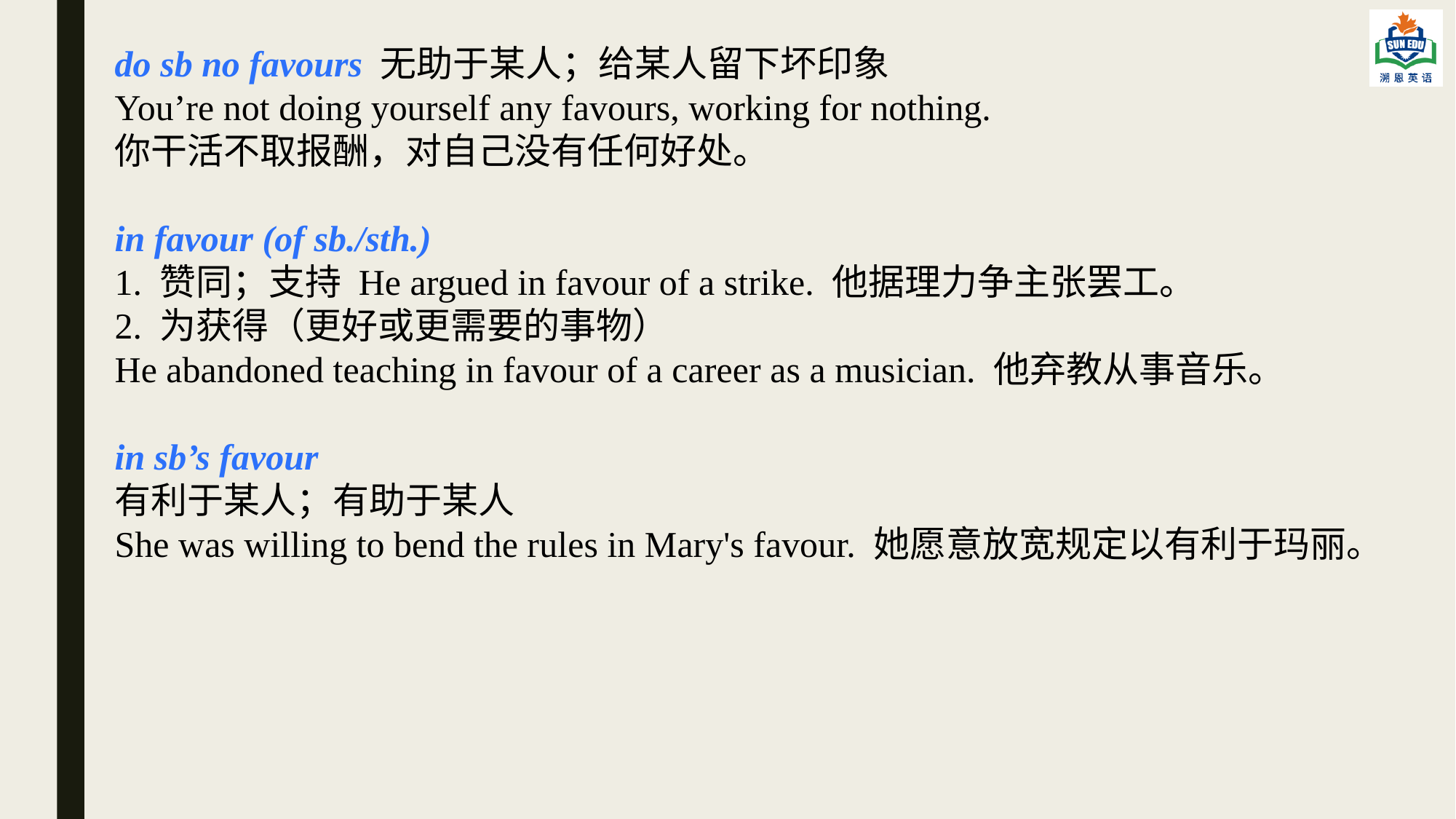

do sb no favours 无助于某人；给某人留下坏印象
You’re not doing yourself any favours, working for nothing.
你干活不取报酬，对自己没有任何好处。

in favour (of sb./sth.)
1. 赞同；支持 He argued in favour of a strike. 他据理力争主张罢工。
2. 为获得（更好或更需要的事物）
He abandoned teaching in favour of a career as a musician. 他弃教从事音乐。

in sb’s favour
有利于某人；有助于某人
She was willing to bend the rules in Mary's favour. 她愿意放宽规定以有利于玛丽。